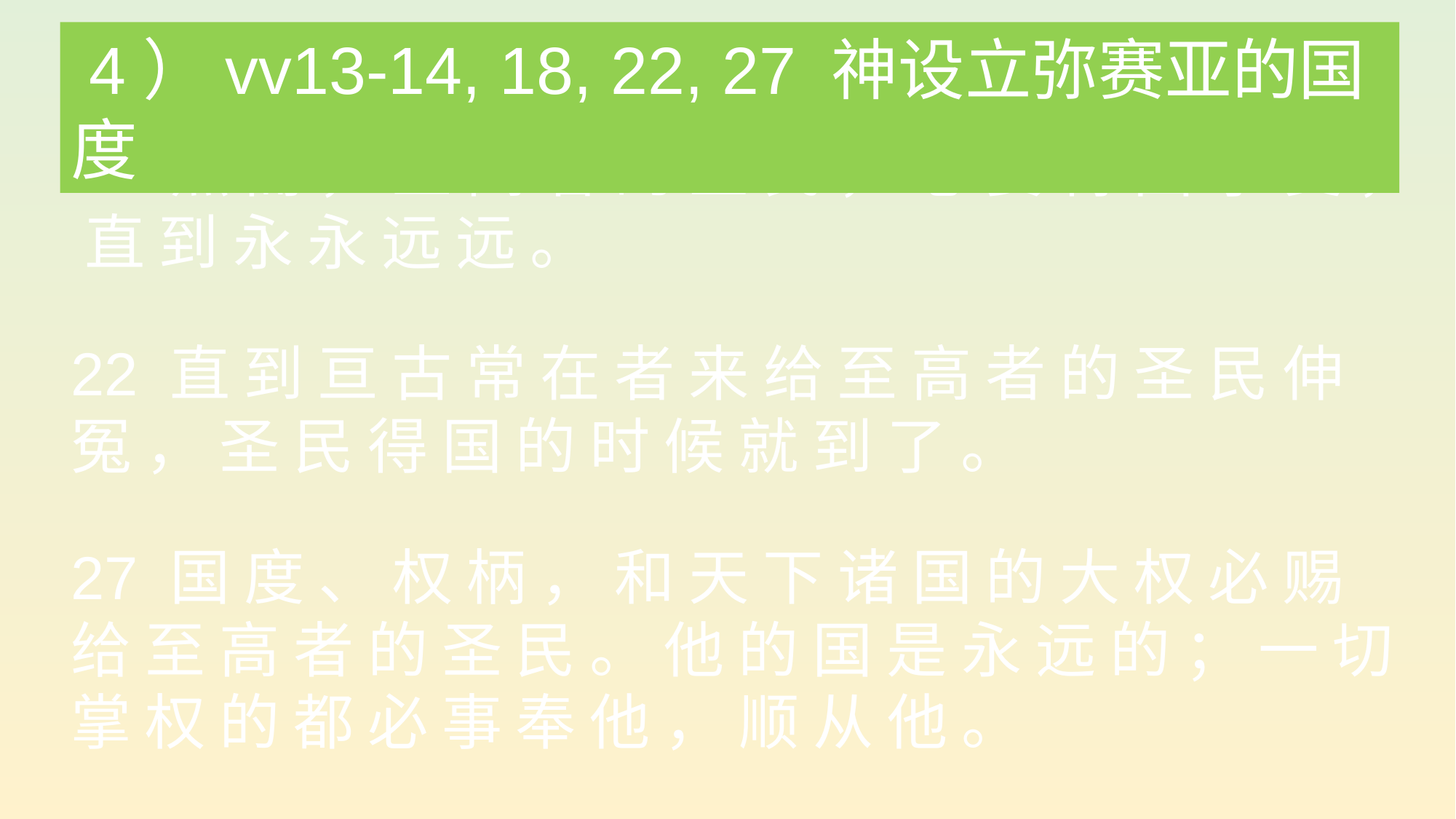

4）vv13-14, 18, 22, 27 神设立弥赛亚的国度
18 然 而 ， 至 高 者 的 圣 民 ， 必 要 得 国 享 受 ， 直 到 永 永 远 远 。

22 直 到 亘 古 常 在 者 来 给 至 高 者 的 圣 民 伸 冤 ， 圣 民 得 国 的 时 候 就 到 了 。

27 国 度 、 权 柄 ， 和 天 下 诸 国 的 大 权 必 赐 给 至 高 者 的 圣 民 。 他 的 国 是 永 远 的 ； 一 切 掌 权 的 都 必 事 奉 他 ， 顺 从 他 。